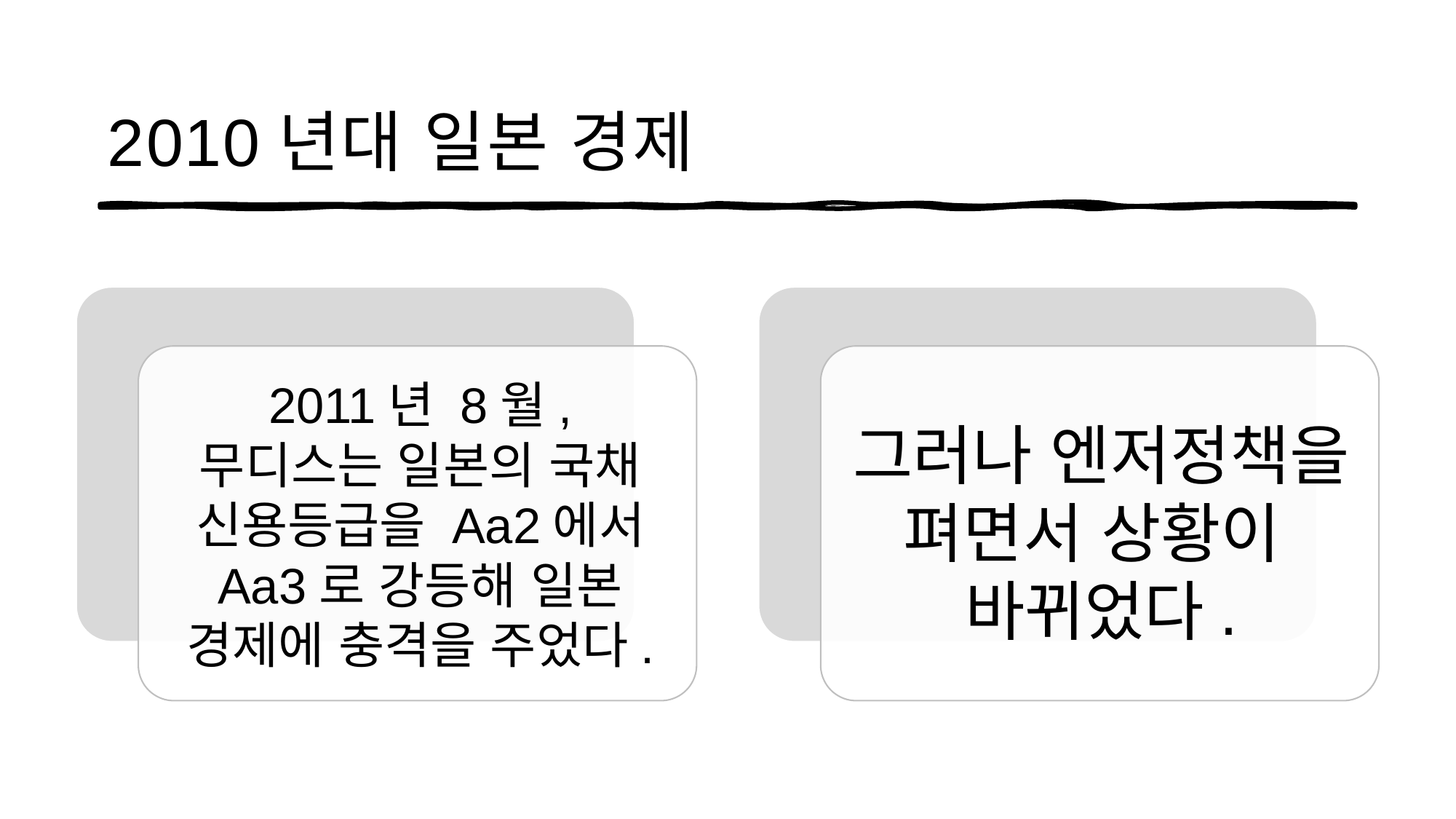

# 2010년대 일본 경제

2011년 8월, 무디스는 일본의 국채 신용등급을 Aa2에서 Aa3로 강등해 일본 경제에 충격을 주었다.
그러나 엔저정책을 펴면서 상황이
바뀌었다.